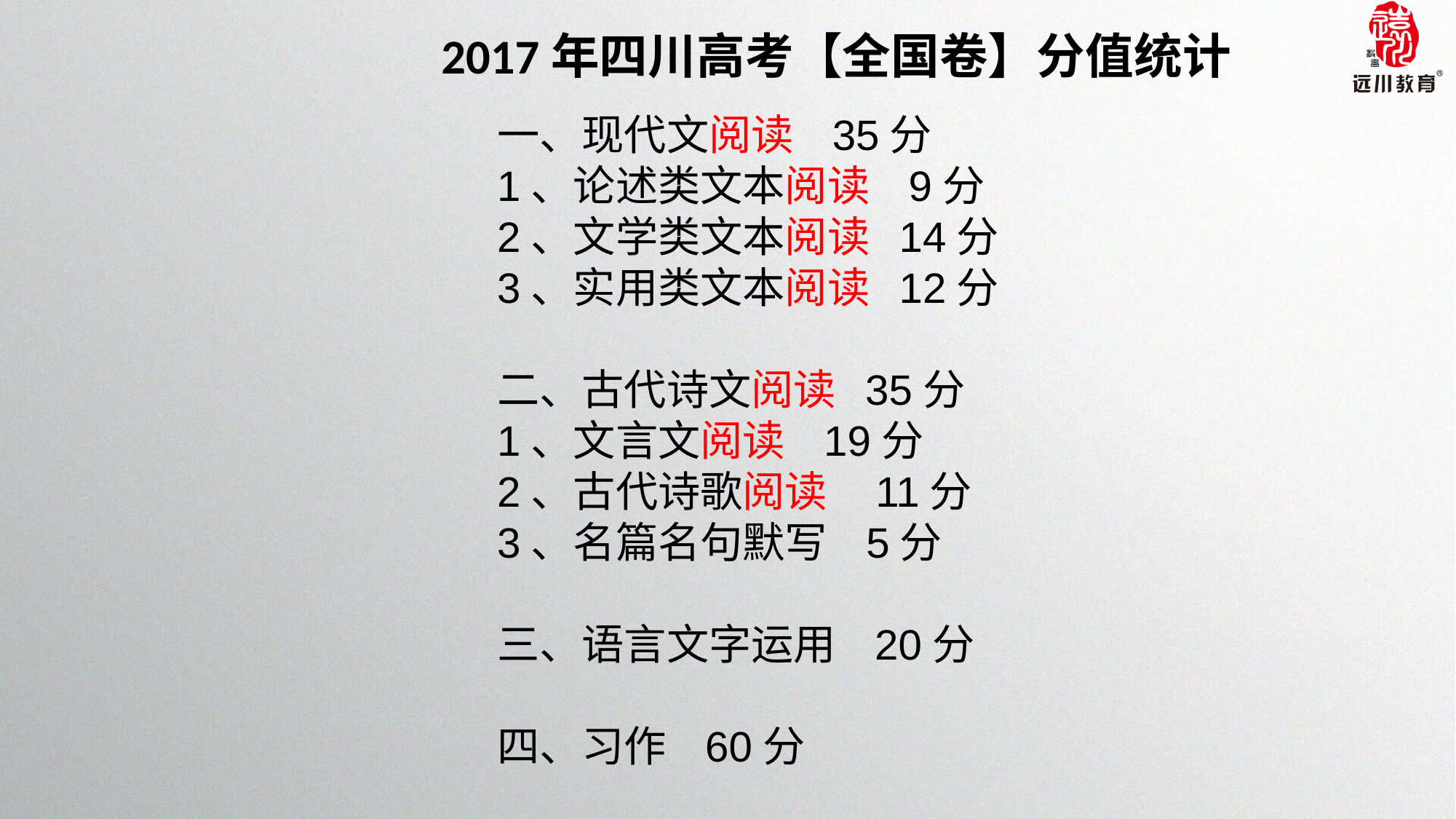

2017年四川高考【全国卷】分值统计
一、现代文阅读   35分
1、论述类文本阅读   9分
2、文学类文本阅读  14分
3、实用类文本阅读  12分

二、古代诗文阅读  35分
1、文言文阅读   19分
2、古代诗歌阅读    11分
3、名篇名句默写   5分

三、语言文字运用   20分

四、习作   60分